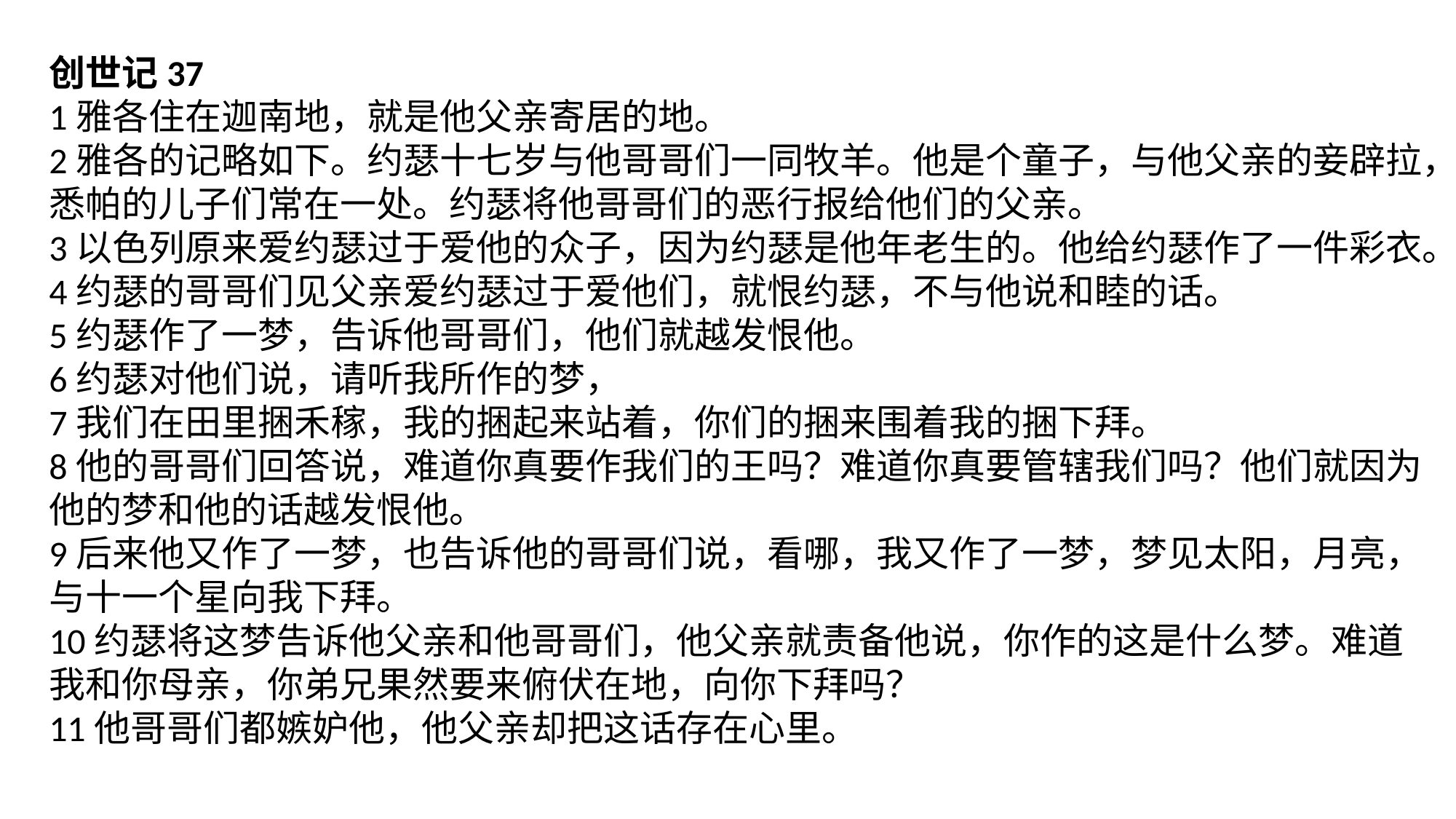

创世记37
1雅各住在迦南地，就是他父亲寄居的地。
2雅各的记略如下。约瑟十七岁与他哥哥们一同牧羊。他是个童子，与他父亲的妾辟拉，悉帕的儿子们常在一处。约瑟将他哥哥们的恶行报给他们的父亲。
3以色列原来爱约瑟过于爱他的众子，因为约瑟是他年老生的。他给约瑟作了一件彩衣。
4约瑟的哥哥们见父亲爱约瑟过于爱他们，就恨约瑟，不与他说和睦的话。
5约瑟作了一梦，告诉他哥哥们，他们就越发恨他。
6约瑟对他们说，请听我所作的梦，
7我们在田里捆禾稼，我的捆起来站着，你们的捆来围着我的捆下拜。
8他的哥哥们回答说，难道你真要作我们的王吗？难道你真要管辖我们吗？他们就因为他的梦和他的话越发恨他。
9后来他又作了一梦，也告诉他的哥哥们说，看哪，我又作了一梦，梦见太阳，月亮，与十一个星向我下拜。
10约瑟将这梦告诉他父亲和他哥哥们，他父亲就责备他说，你作的这是什么梦。难道我和你母亲，你弟兄果然要来俯伏在地，向你下拜吗？
11他哥哥们都嫉妒他，他父亲却把这话存在心里。